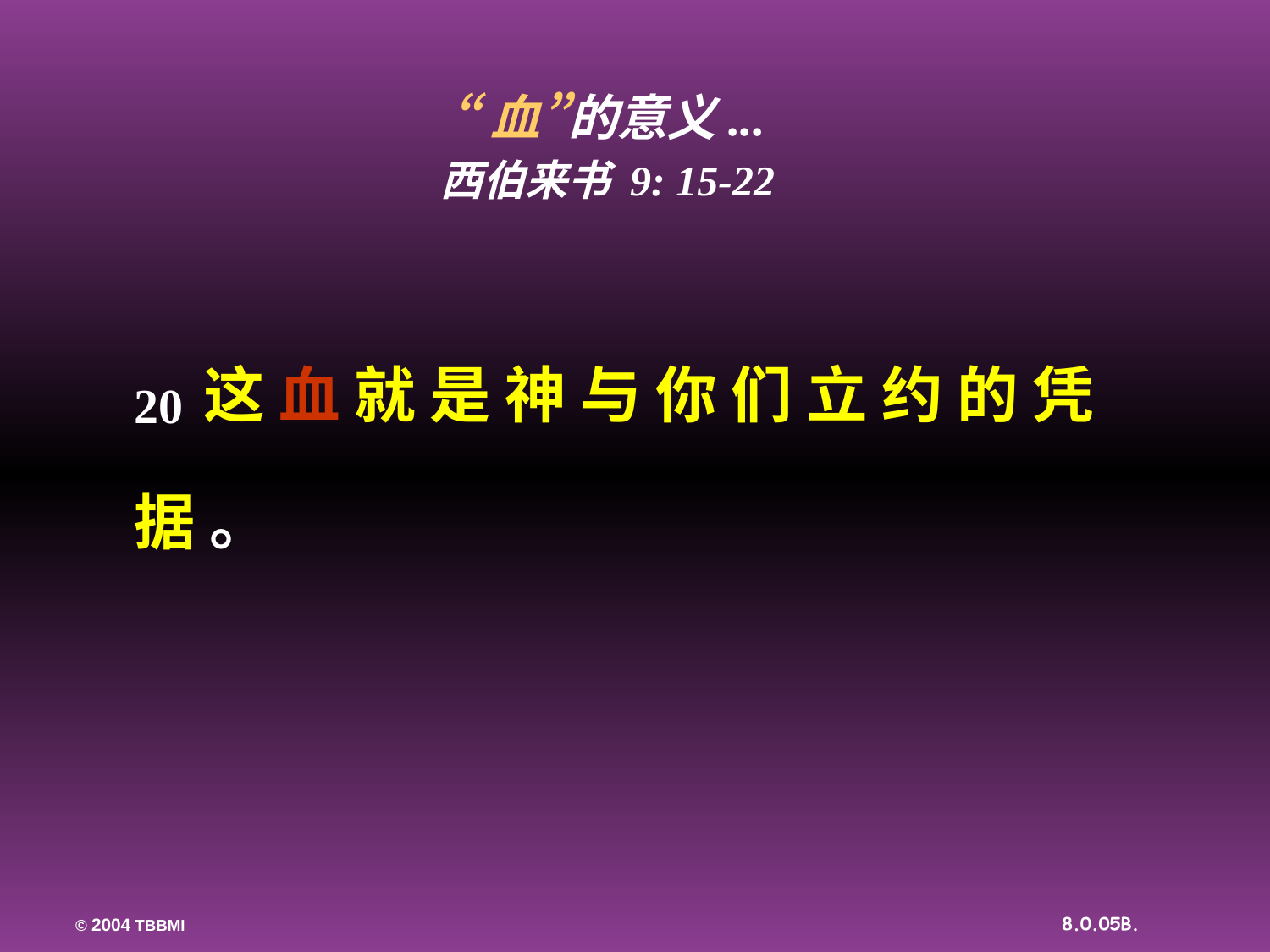

“血”的意义...
西伯来书 9: 15-22

20这 血 就 是 神 与 你 们 立 约 的 凭 据 。